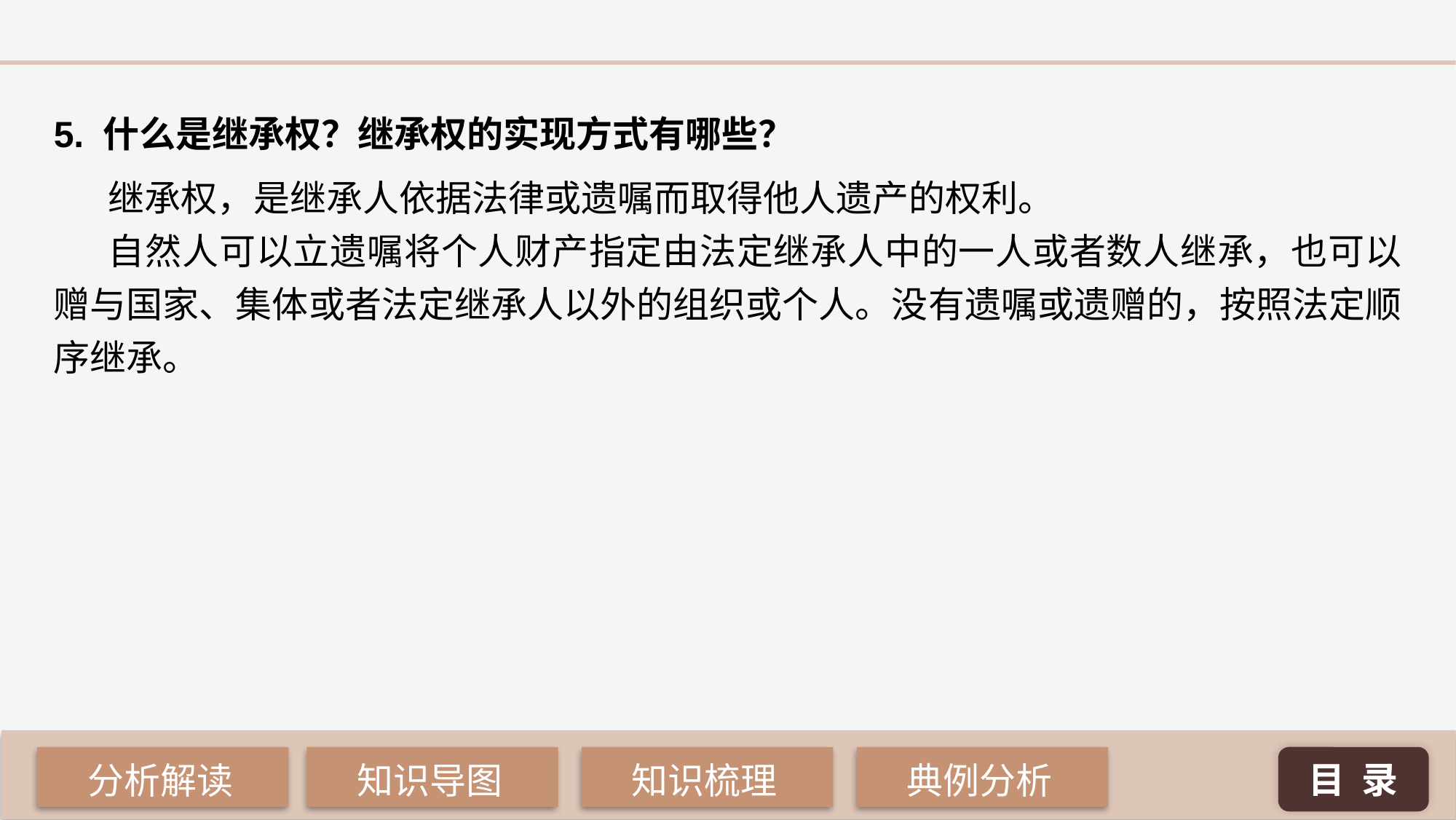

5. 什么是继承权？继承权的实现方式有哪些？
继承权，是继承人依据法律或遗嘱而取得他人遗产的权利。
自然人可以立遗嘱将个人财产指定由法定继承人中的一人或者数人继承，也可以赠与国家、集体或者法定继承人以外的组织或个人。没有遗嘱或遗赠的，按照法定顺序继承。